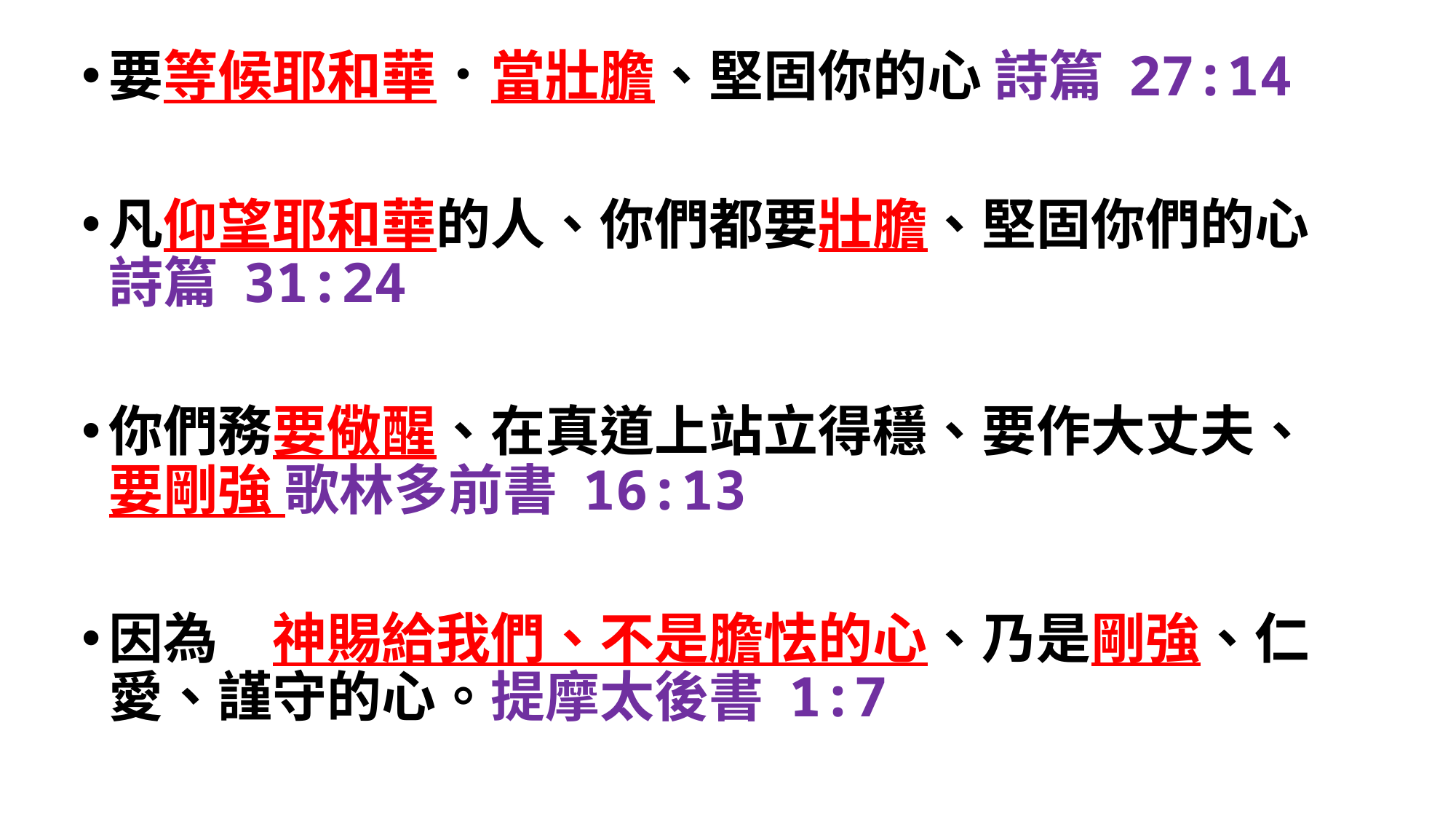

要等候耶和華．當壯膽、堅固你的心 詩篇 27:14

凡仰望耶和華的人、你們都要壯膽、堅固你們的心 詩篇 31:24

你們務要儆醒、在真道上站立得穩、要作大丈夫、要剛強 歌林多前書 16:13

因為　神賜給我們、不是膽怯的心、乃是剛強、仁愛、謹守的心。提摩太後書 1:7